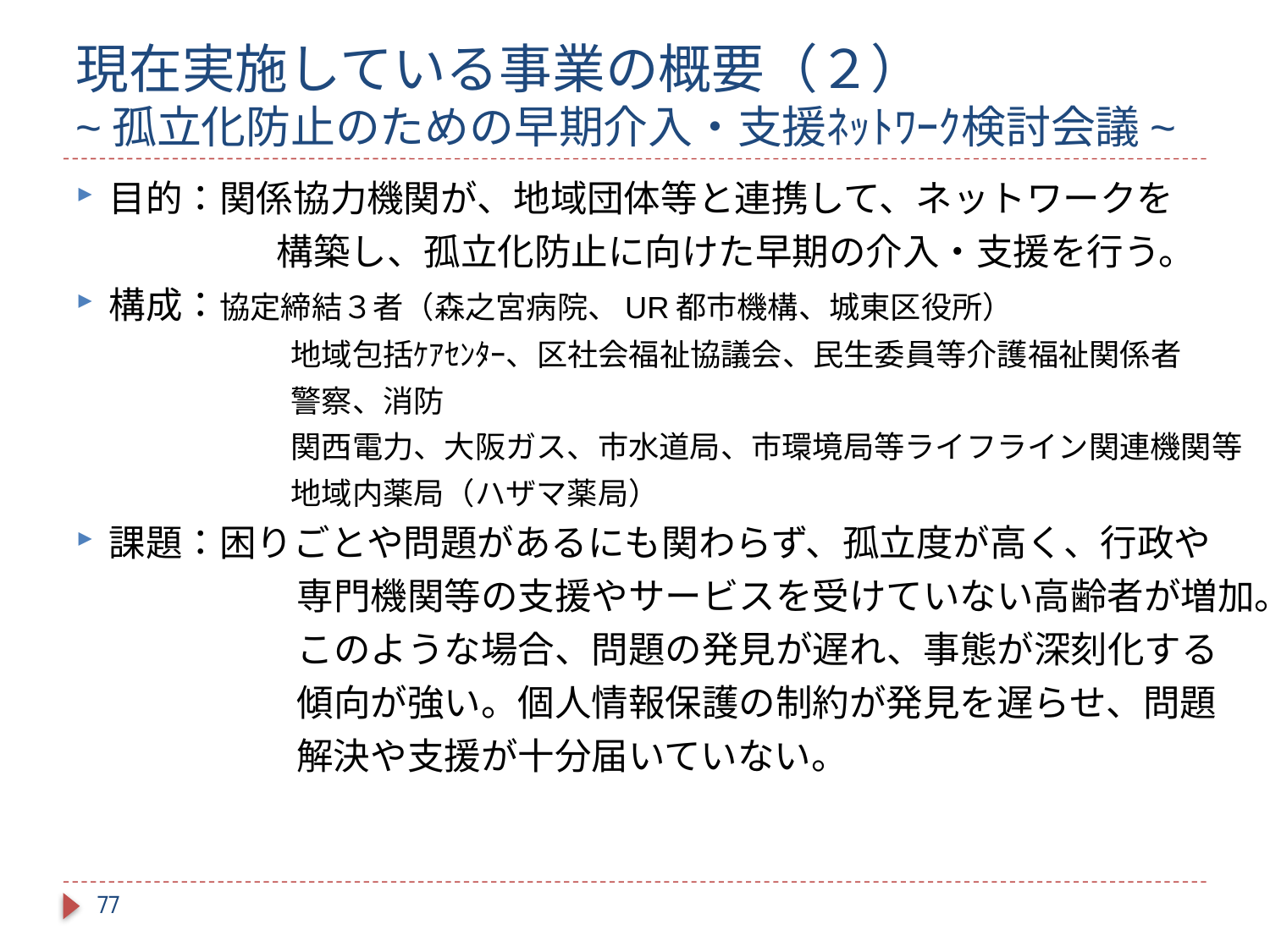

# 現在実施している事業の概要（２） ~孤立化防止のための早期介入・支援ﾈｯﾄﾜｰｸ検討会議~
目的：関係協力機関が、地域団体等と連携して、ネットワークを
　　 　　 　構築し、孤立化防止に向けた早期の介入・支援を行う。
構成：協定締結３者（森之宮病院、UR都市機構、城東区役所）
　　　　　　　地域包括ｹｱｾﾝﾀｰ、区社会福祉協議会、民生委員等介護福祉関係者
　　　　　　　警察、消防
　　　　　　　関西電力、大阪ガス、市水道局、市環境局等ライフライン関連機関等
　　　　　　　地域内薬局（ハザマ薬局）
課題：困りごとや問題があるにも関わらず、孤立度が高く、行政や
　　　　　　専門機関等の支援やサービスを受けていない高齢者が増加。
　　　　　　このような場合、問題の発見が遅れ、事態が深刻化する
　　　　　　傾向が強い。個人情報保護の制約が発見を遅らせ、問題
　　　　　　解決や支援が十分届いていない。

77